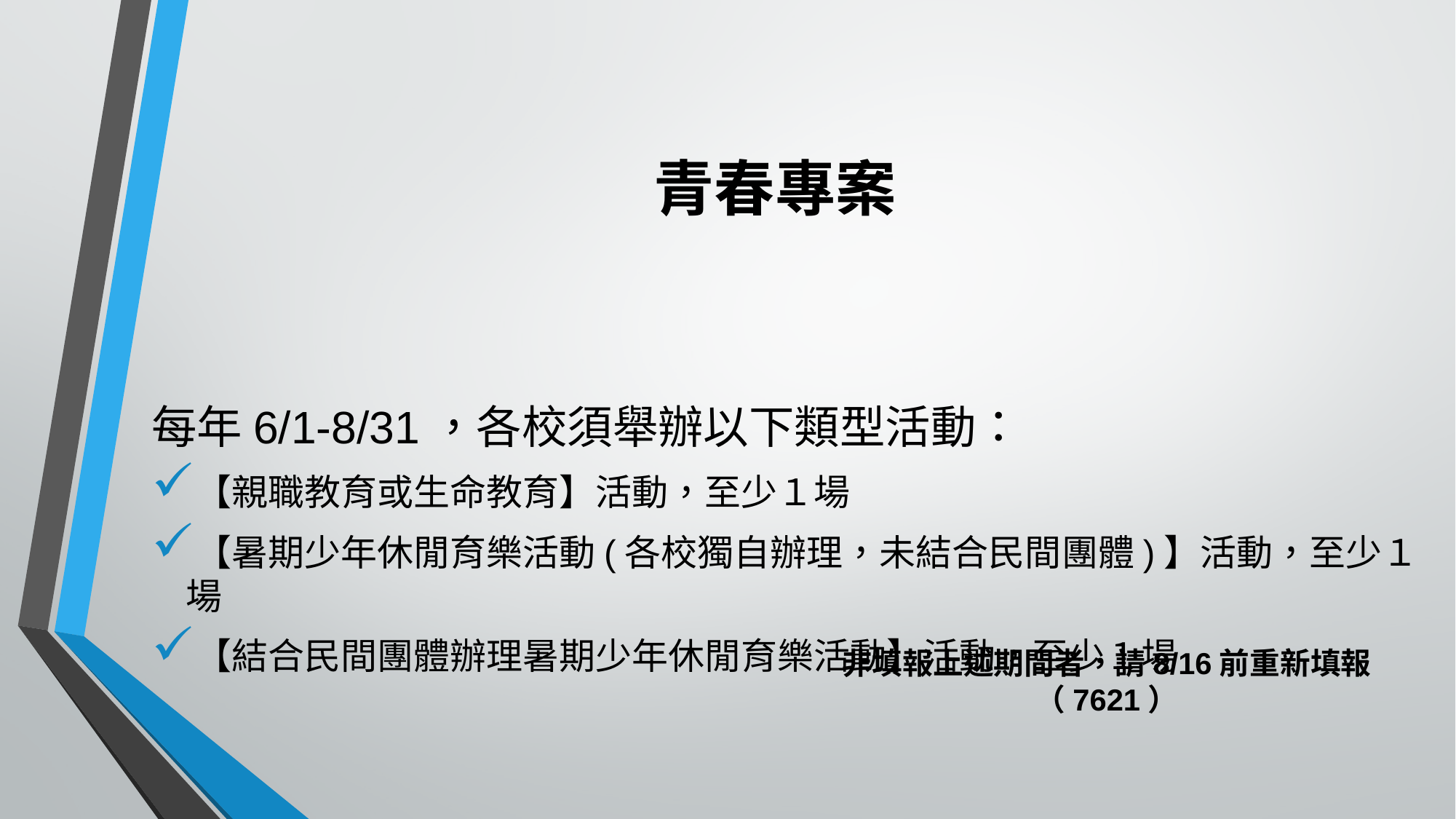

# 青春專案
每年6/1-8/31，各校須舉辦以下類型活動：
【親職教育或生命教育】活動，至少１場
【暑期少年休閒育樂活動(各校獨自辦理，未結合民間團體)】活動，至少１場
【結合民間團體辦理暑期少年休閒育樂活動】活動，至少１場

非填報上述期間者，請8/16前重新填報（7621）